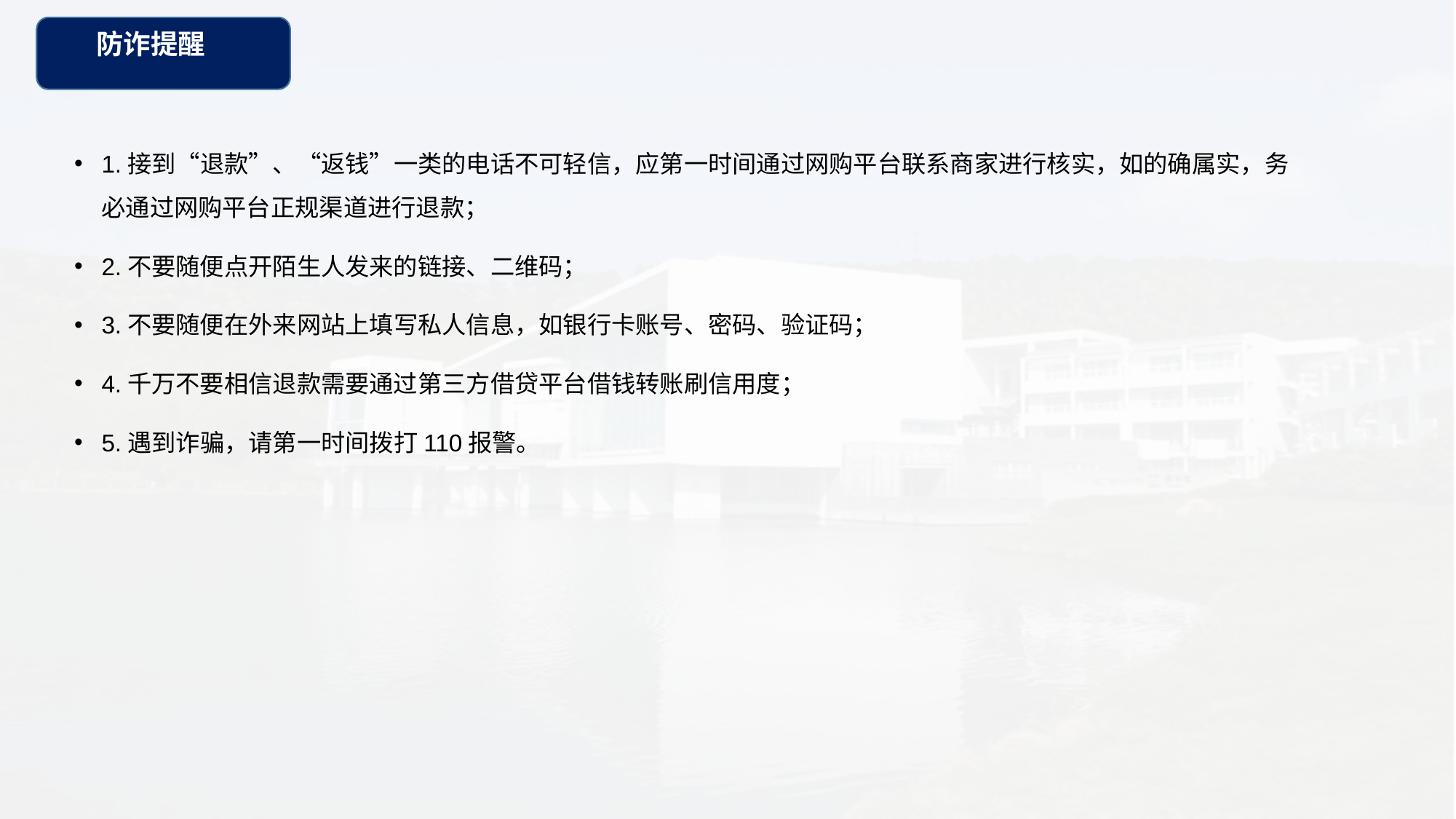

防诈提醒
1.接到“退款”、“返钱”一类的电话不可轻信，应第一时间通过网购平台联系商家进行核实，如的确属实，务必通过网购平台正规渠道进行退款；
2.不要随便点开陌生人发来的链接、二维码；
3.不要随便在外来网站上填写私人信息，如银行卡账号、密码、验证码；
4.千万不要相信退款需要通过第三方借贷平台借钱转账刷信用度；
5.遇到诈骗，请第一时间拨打110报警。